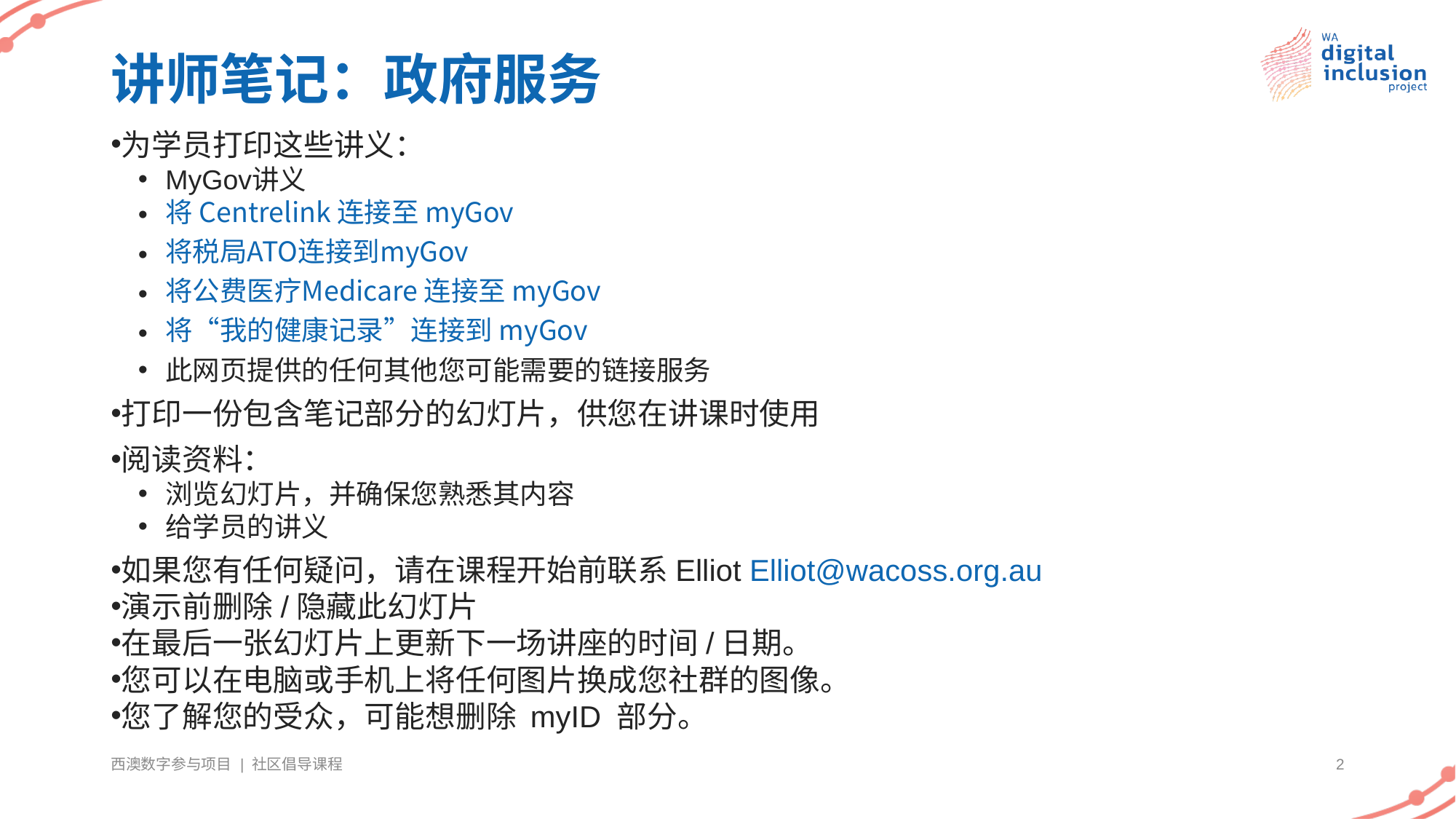

# 讲师笔记：政府服务
为学员打印这些讲义：
MyGov讲义
将 Centrelink 连接至 myGov
将税局ATO连接到myGov
将公费医疗Medicare 连接至 myGov
将“我的健康记录”连接到 myGov
此网页提供的任何其他您可能需要的链接服务
打印一份包含笔记部分的幻灯片，供您在讲课时使用
阅读资料：
浏览幻灯片，并确保您熟悉其内容
给学员的讲义
如果您有任何疑问，请在课程开始前联系Elliot Elliot@wacoss.org.au
演示前删除/隐藏此幻灯片
在最后一张幻灯片上更新下一场讲座的时间/日期。
您可以在电脑或手机上将任何图片换成您社群的图像。
您了解您的受众，可能想删除 myID 部分。
西澳数字参与项目 | 社区倡导课程
2